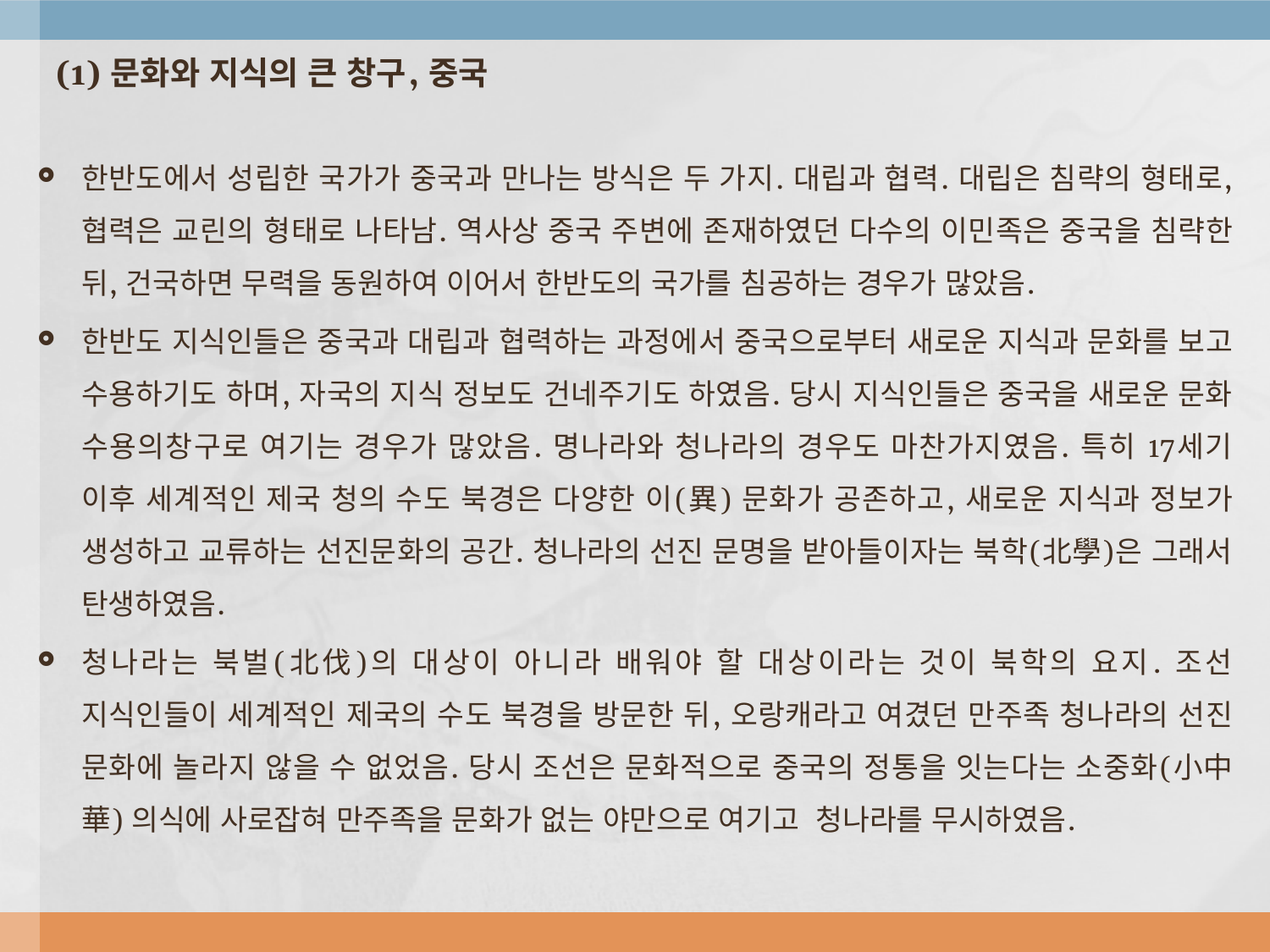

(1) 문화와 지식의 큰 창구, 중국

한반도에서 성립한 국가가 중국과 만나는 방식은 두 가지. 대립과 협력. 대립은 침략의 형태로, 협력은 교린의 형태로 나타남. 역사상 중국 주변에 존재하였던 다수의 이민족은 중국을 침략한 뒤, 건국하면 무력을 동원하여 이어서 한반도의 국가를 침공하는 경우가 많았음.
한반도 지식인들은 중국과 대립과 협력하는 과정에서 중국으로부터 새로운 지식과 문화를 보고 수용하기도 하며, 자국의 지식 정보도 건네주기도 하였음. 당시 지식인들은 중국을 새로운 문화 수용의창구로 여기는 경우가 많았음. 명나라와 청나라의 경우도 마찬가지였음. 특히 17세기 이후 세계적인 제국 청의 수도 북경은 다양한 이(異) 문화가 공존하고, 새로운 지식과 정보가 생성하고 교류하는 선진문화의 공간. 청나라의 선진 문명을 받아들이자는 북학(北學)은 그래서 탄생하였음.
청나라는 북벌(北伐)의 대상이 아니라 배워야 할 대상이라는 것이 북학의 요지. 조선 지식인들이 세계적인 제국의 수도 북경을 방문한 뒤, 오랑캐라고 여겼던 만주족 청나라의 선진 문화에 놀라지 않을 수 없었음. 당시 조선은 문화적으로 중국의 정통을 잇는다는 소중화(小中華) 의식에 사로잡혀 만주족을 문화가 없는 야만으로 여기고  청나라를 무시하였음.